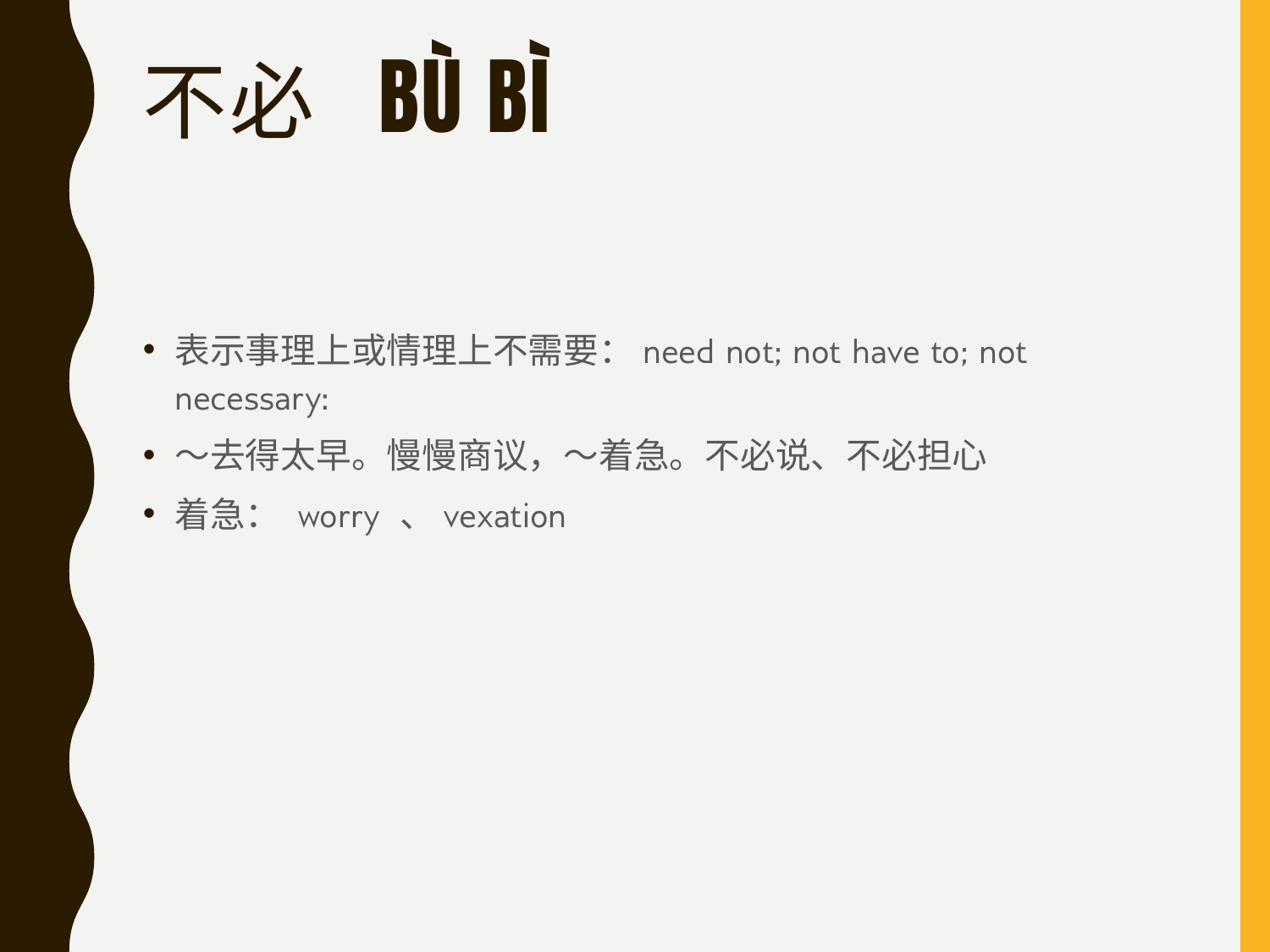

# 不必  bù bì
表示事理上或情理上不需要：need not; not have to; not necessary:
～去得太早。慢慢商议，～着急。不必说、不必担心
着急： worry 、vexation